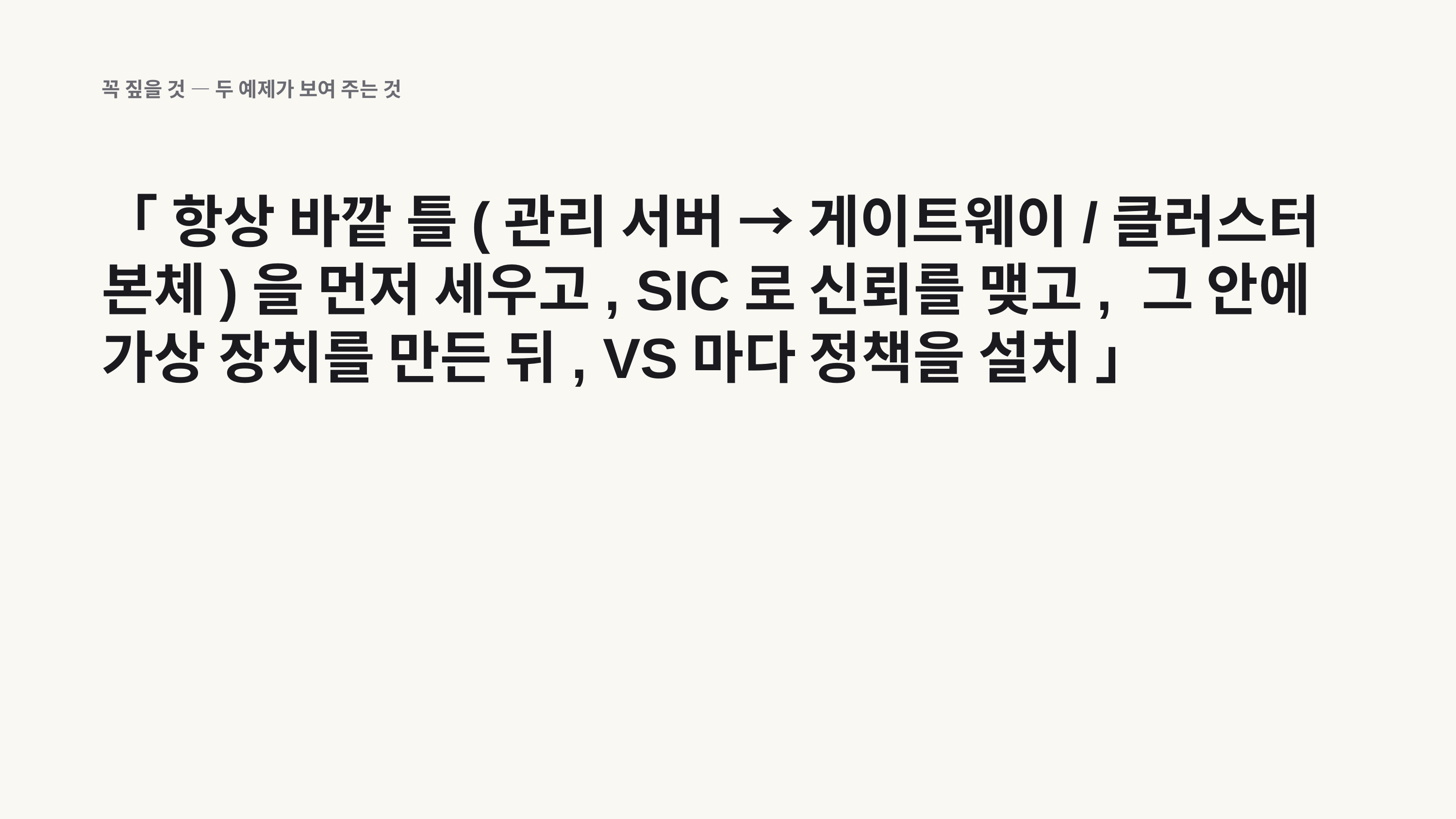

꼭 짚을 것 — 두 예제가 보여 주는 것
「 항상 바깥 틀(관리 서버 → 게이트웨이/클러스터 본체)을 먼저 세우고, SIC로 신뢰를 맺고, 그 안에 가상 장치를 만든 뒤, VS마다 정책을 설치 」